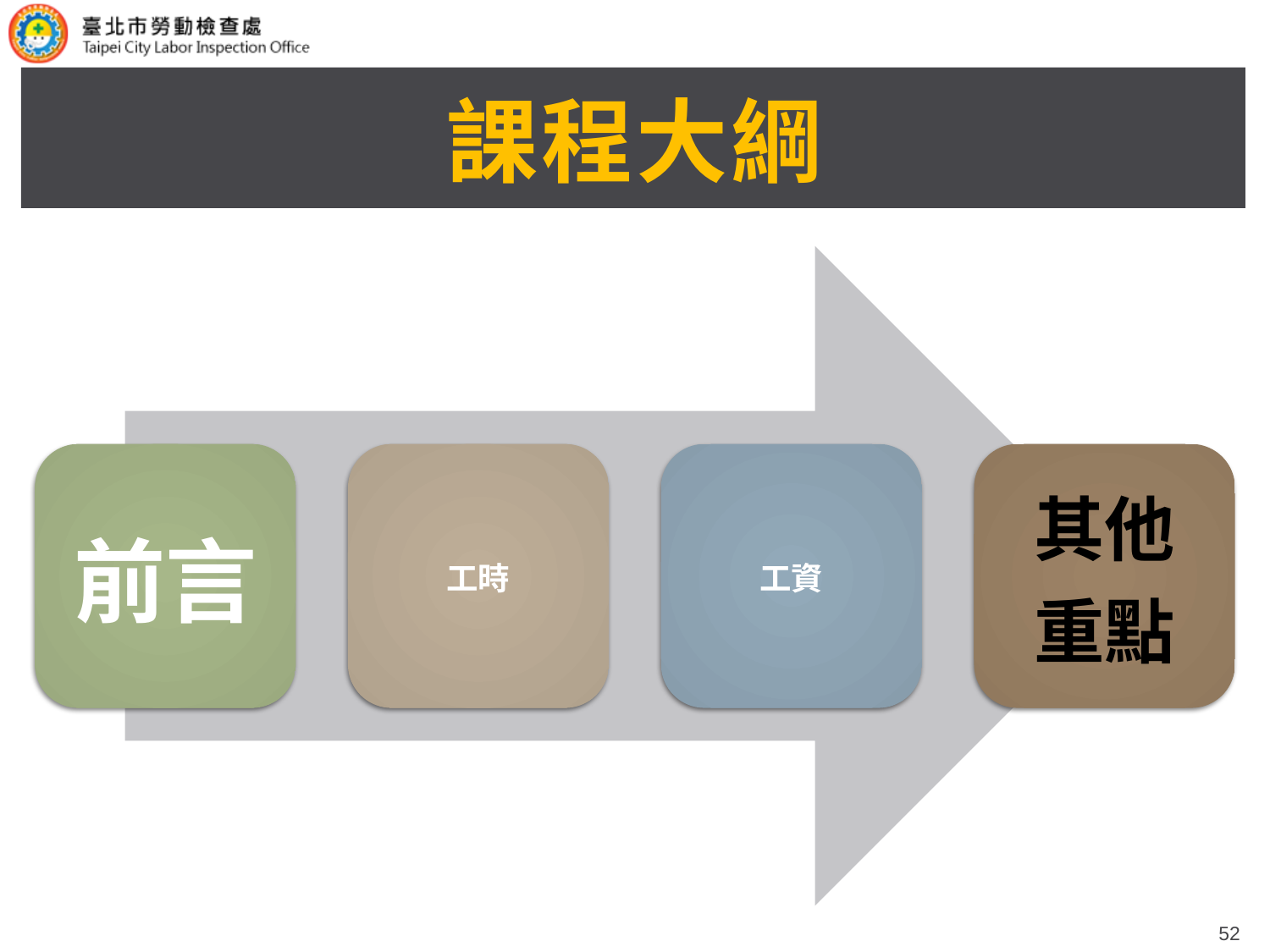

# 課程大綱
前言
其他重點
工資
工時
52